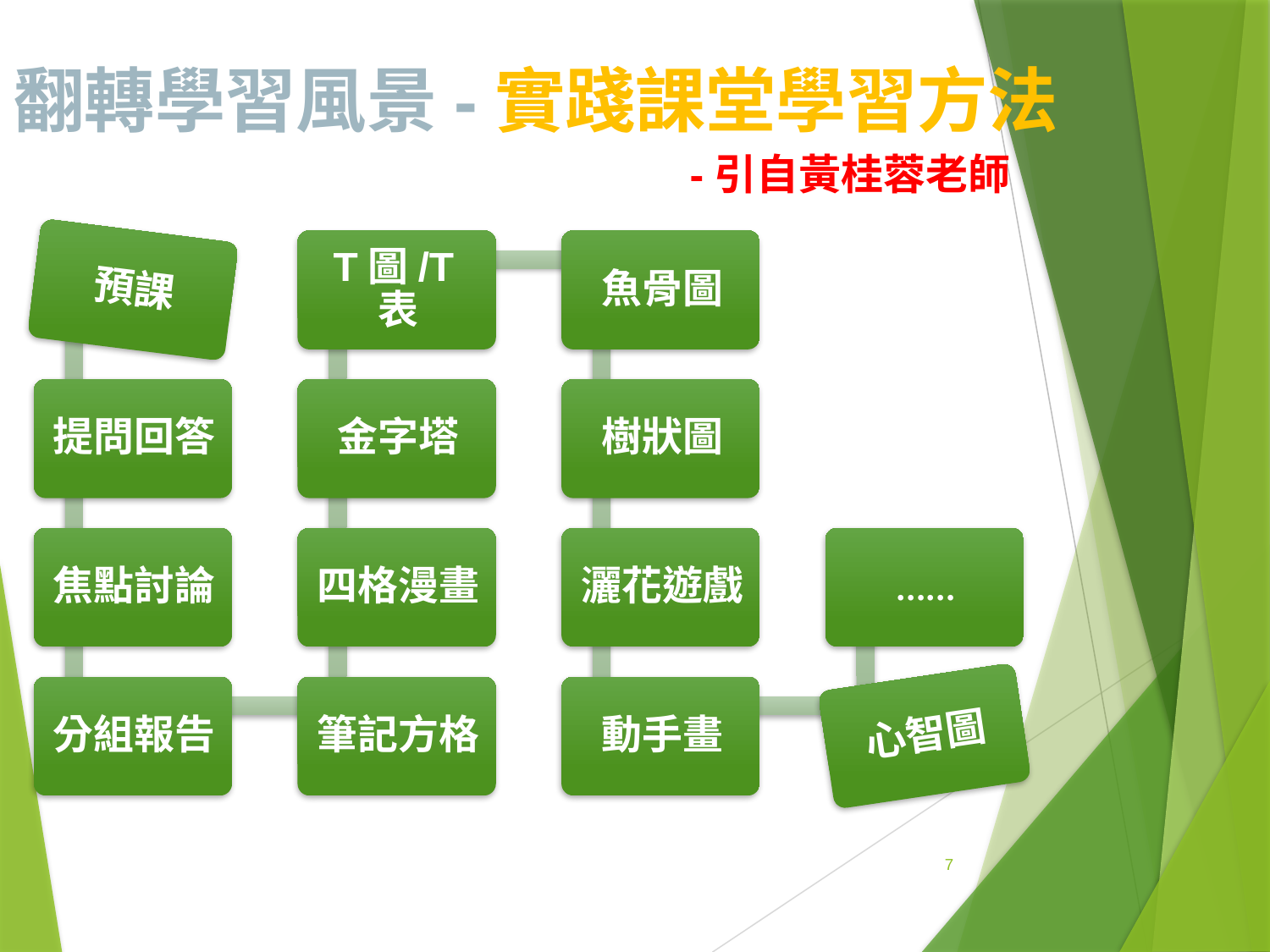

翻轉學習風景-實踐課堂學習方法
-引自黃桂蓉老師
預課
提問回答
焦點討論
分組報告
筆記方格
四格漫畫
金字塔
T圖/T表
魚骨圖
樹狀圖
灑花遊戲
動手畫
心智圖
……
7